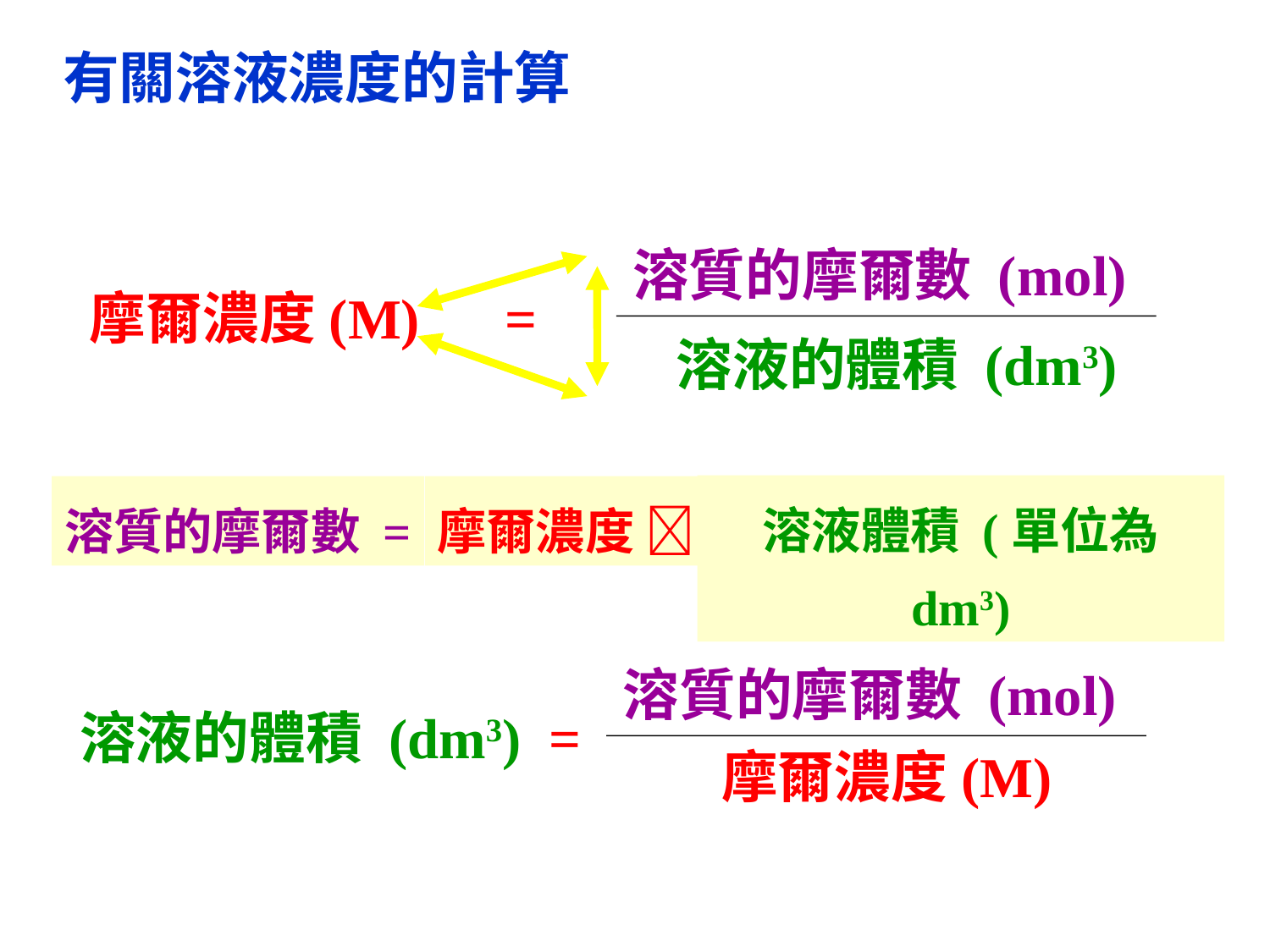

有關溶液濃度的計算
摩爾濃度(M)      =
溶質的摩爾數 (mol)
溶液的體積 (dm3)

溶液體積 (單位為 dm3)
溶質的摩爾數 =
摩爾濃度 ×
溶液的體積 (dm3)  =
溶質的摩爾數 (mol)
摩爾濃度(M)